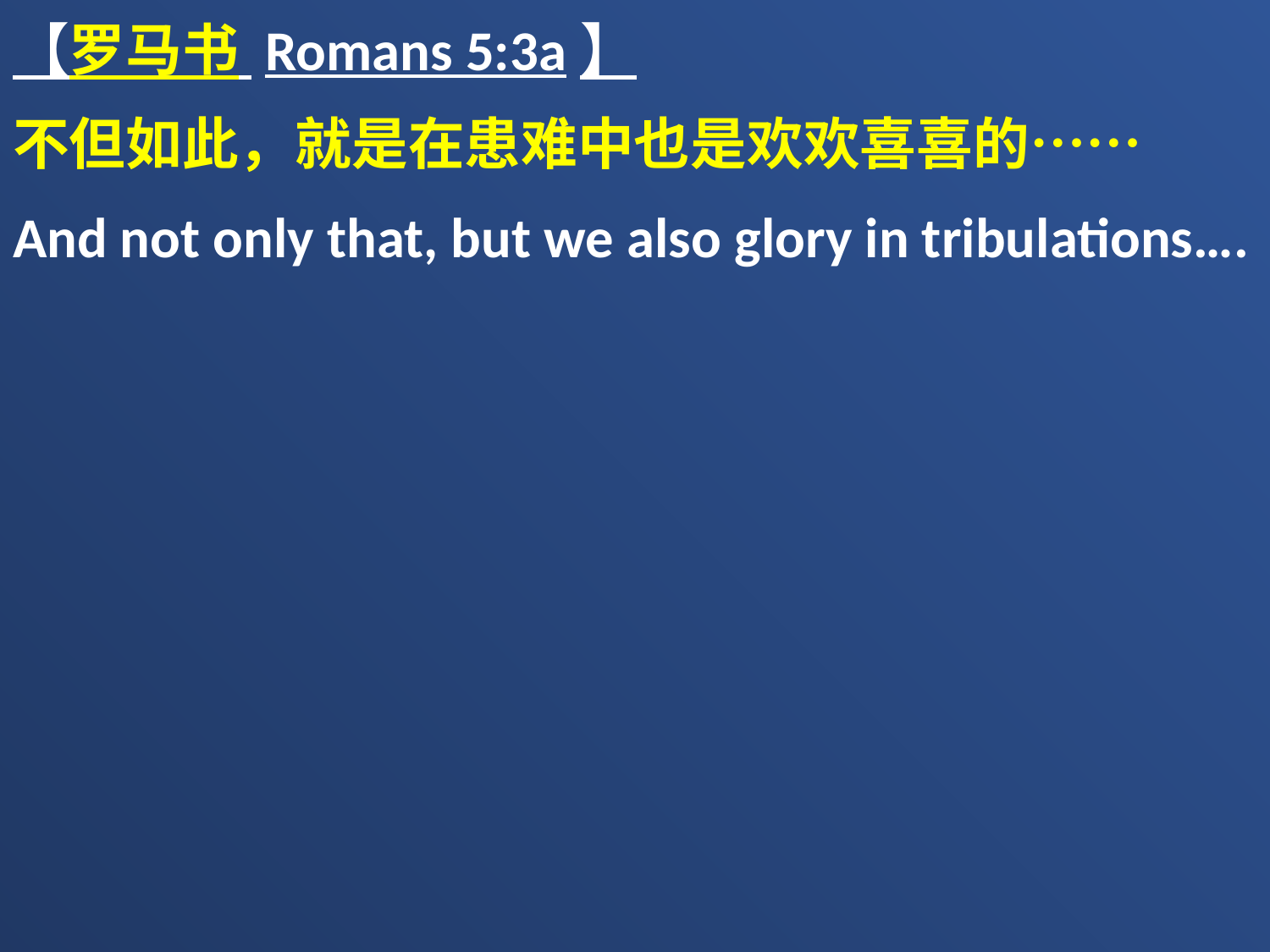

【罗马书 Romans 5:3a】
不但如此，就是在患难中也是欢欢喜喜的……
And not only that, but we also glory in tribulations….